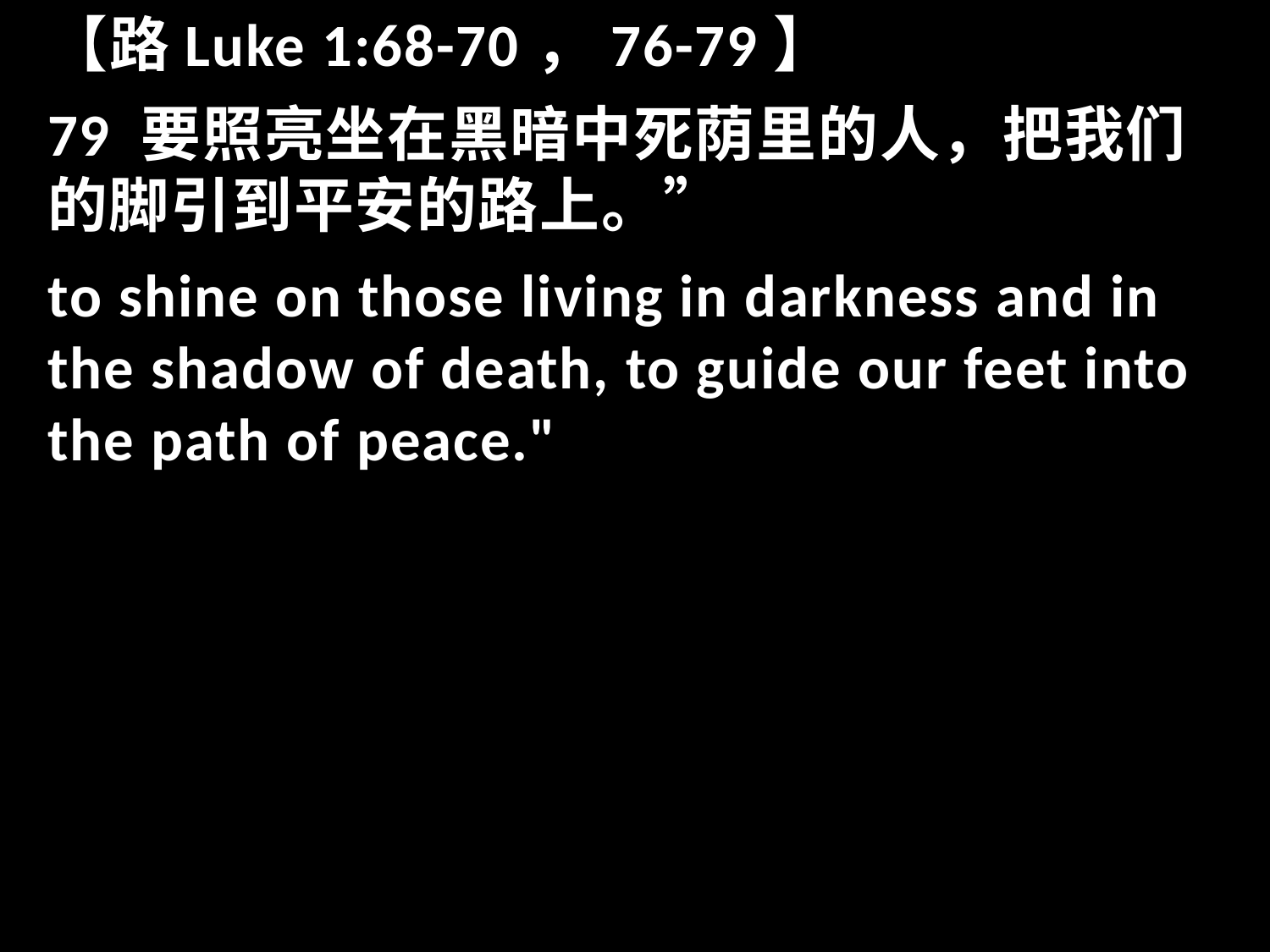

【路Luke 1:68-70，76-79】
79 要照亮坐在黑暗中死荫里的人，把我们的脚引到平安的路上。”
to shine on those living in darkness and in the shadow of death, to guide our feet into the path of peace."